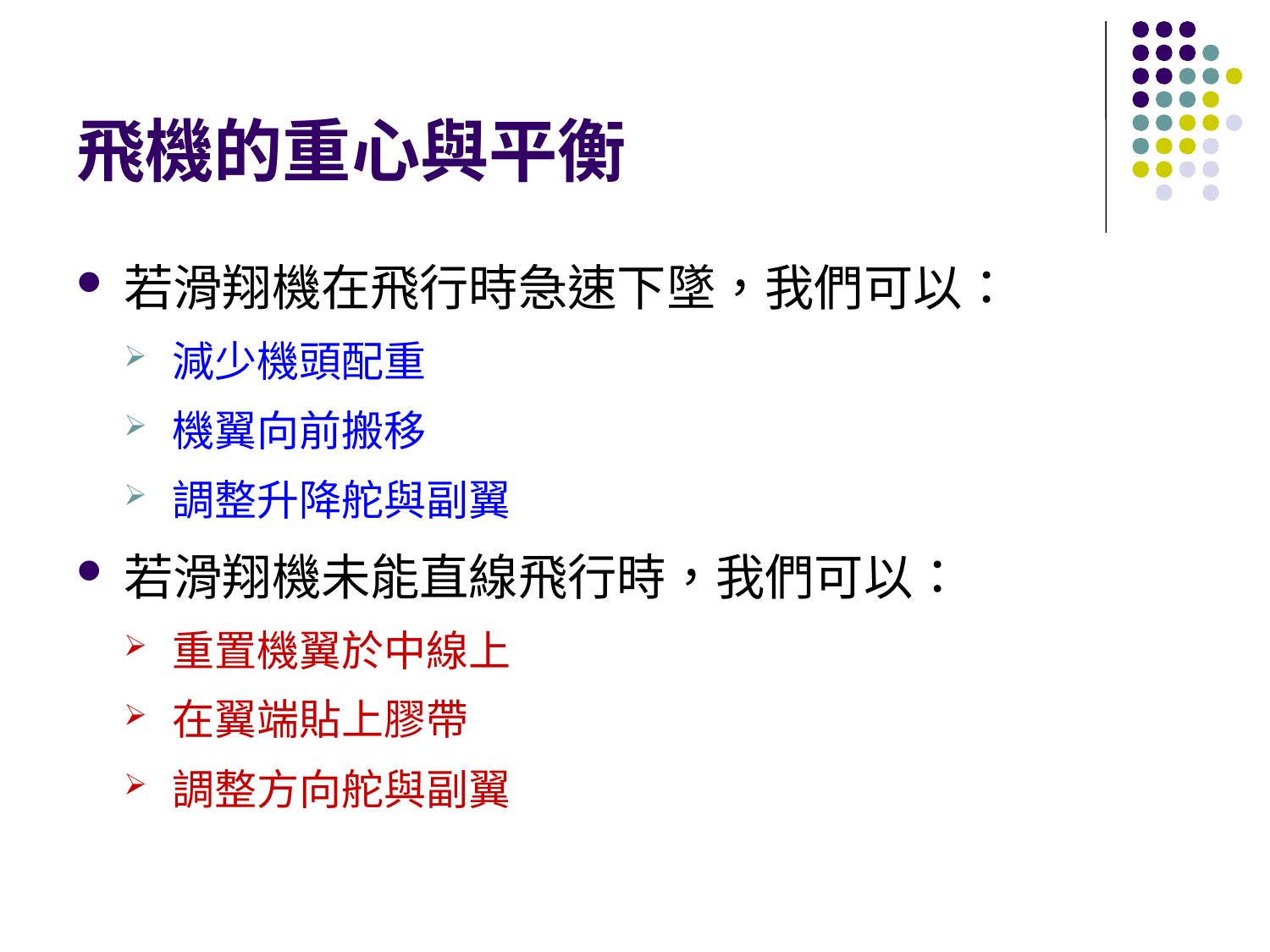

# 飛機的重心與平衡
若滑翔機在飛行時急速下墜，我們可以：
減少機頭配重
機翼向前搬移
調整升降舵與副翼
若滑翔機未能直線飛行時，我們可以：
重置機翼於中線上
在翼端貼上膠帶
調整方向舵與副翼